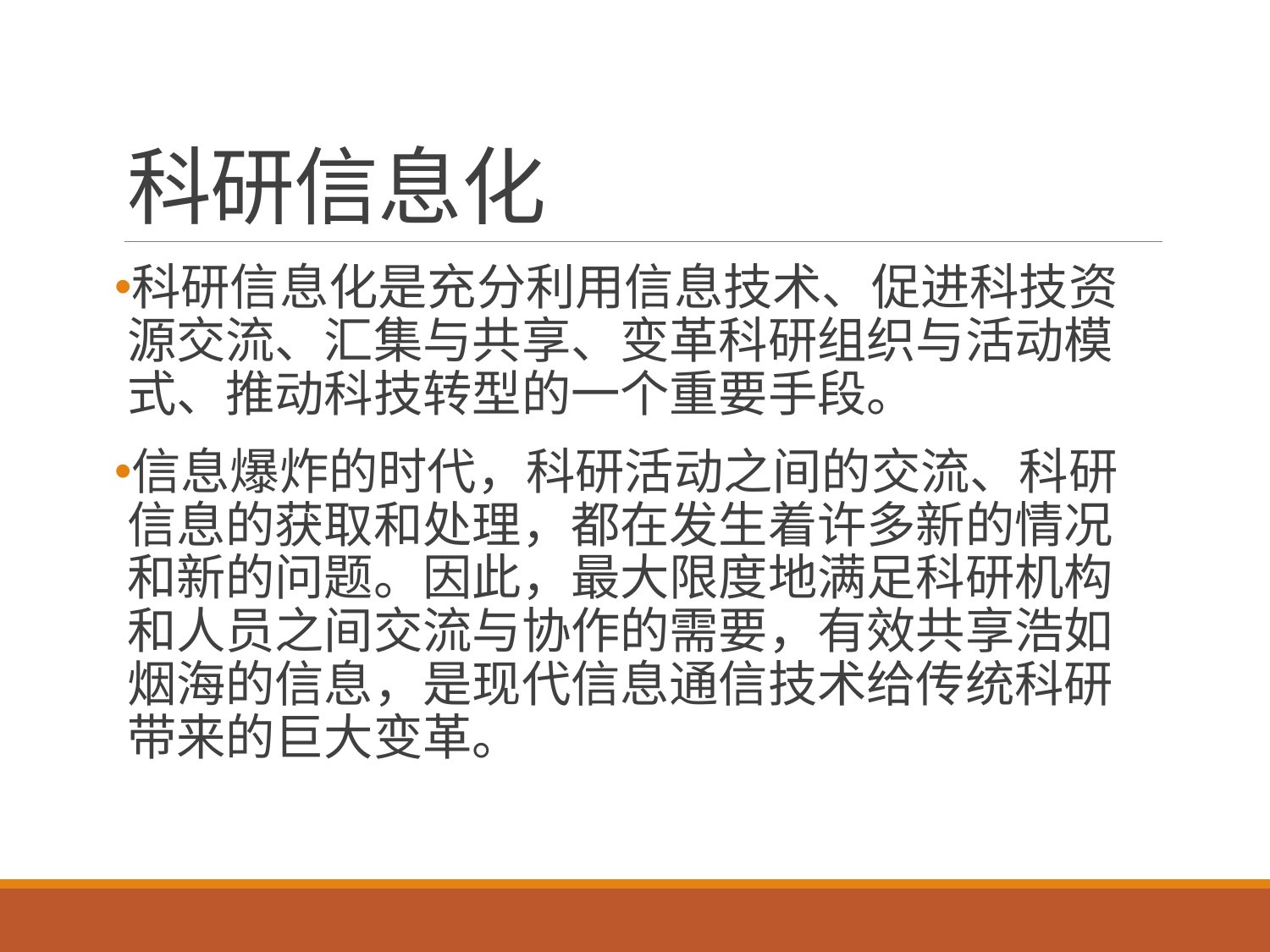

# 科研信息化
科研信息化是充分利用信息技术、促进科技资源交流、汇集与共享、变革科研组织与活动模式、推动科技转型的一个重要手段。
信息爆炸的时代，科研活动之间的交流、科研信息的获取和处理，都在发生着许多新的情况和新的问题。因此，最大限度地满足科研机构和人员之间交流与协作的需要，有效共享浩如烟海的信息，是现代信息通信技术给传统科研带来的巨大变革。